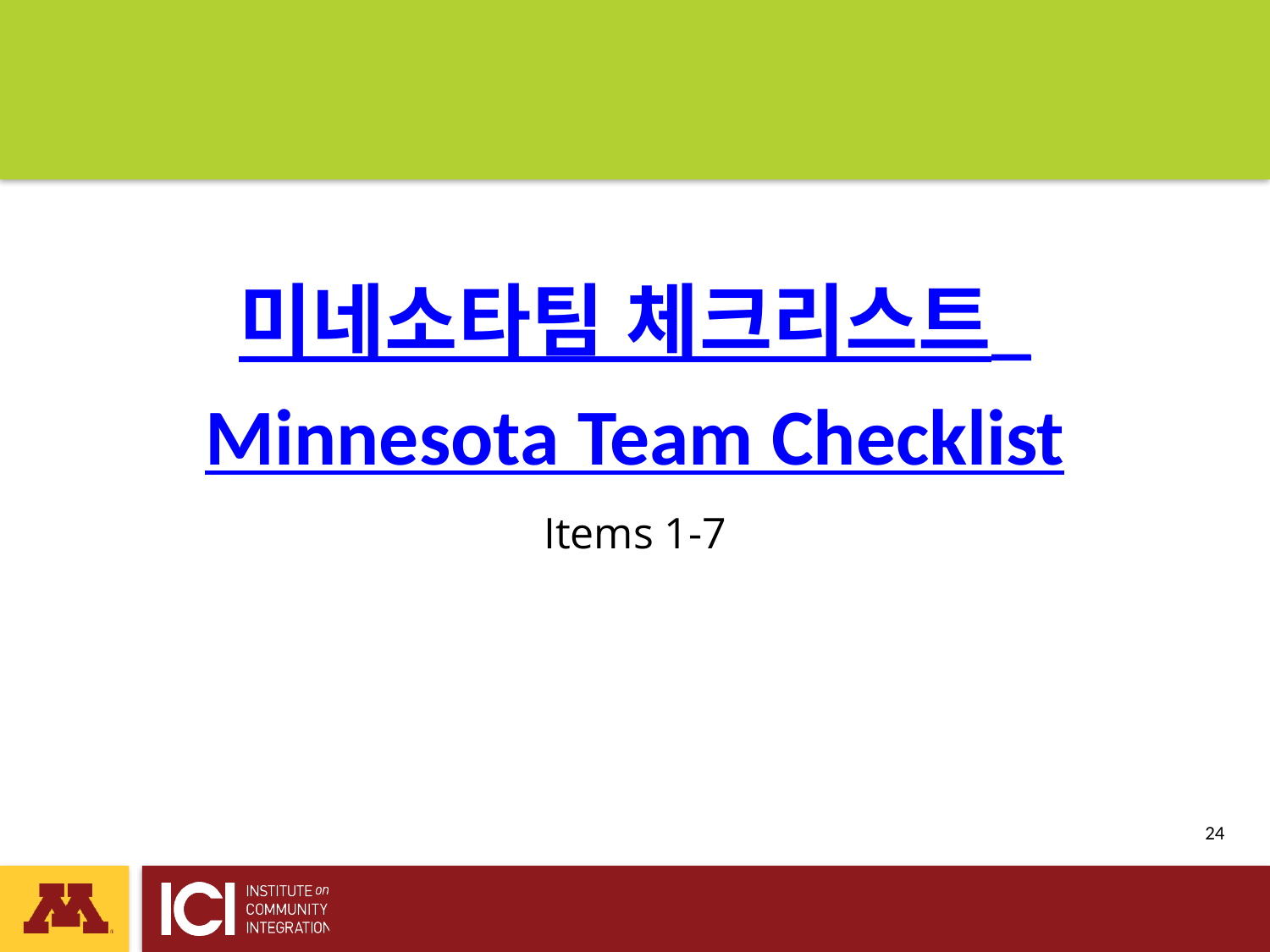

# 미네소타팀 체크리스트 _Minnesota Team Checklist
Items 1-7
                                                                                                                                                                                                                                                                     24